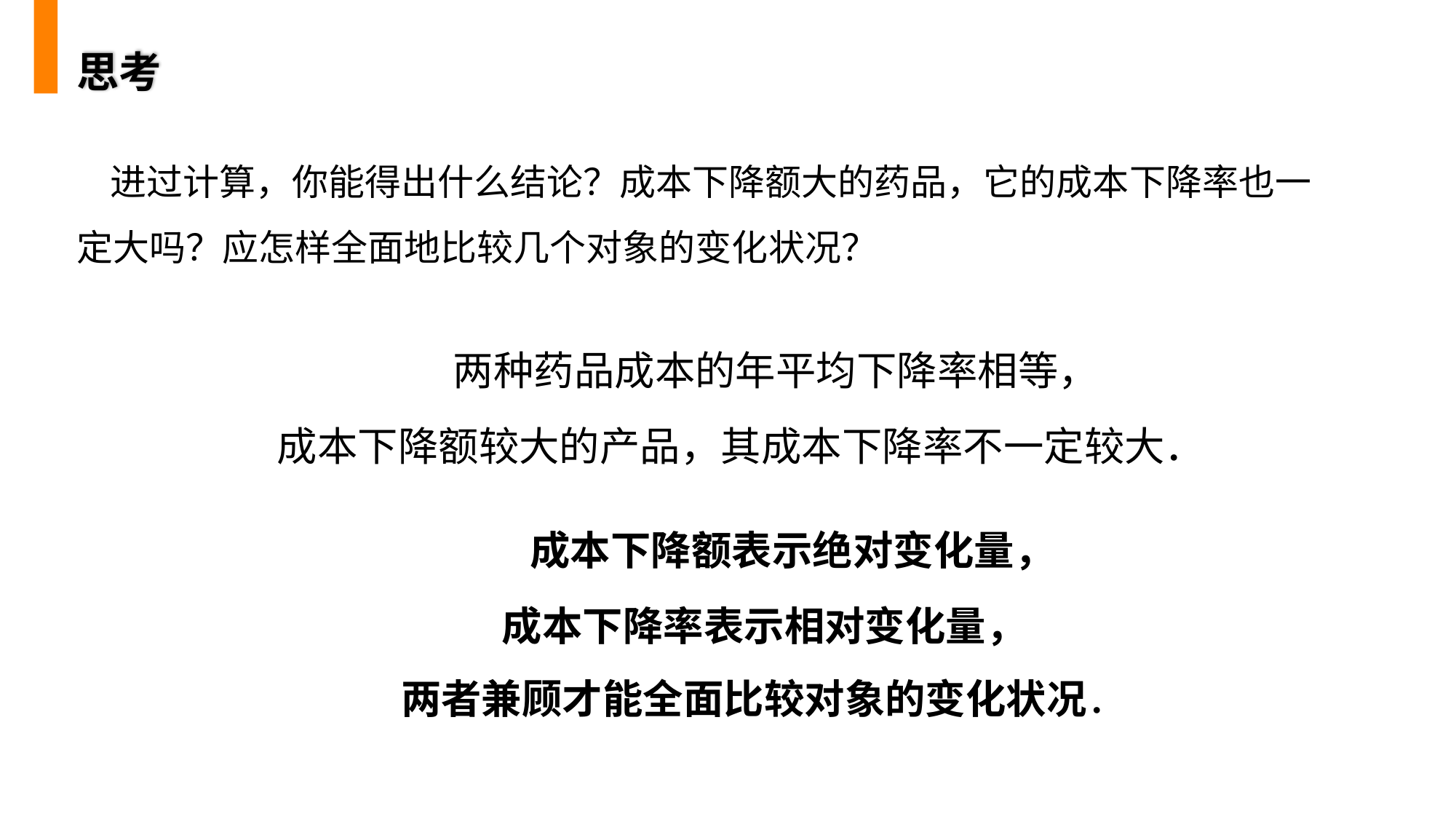

思考
   进过计算，你能得出什么结论？成本下降额大的药品，它的成本下降率也一定大吗？应怎样全面地比较几个对象的变化状况？
　 两种药品成本的年平均下降率相等，
成本下降额较大的产品，其成本下降率不一定较大．
　成本下降额表示绝对变化量，
成本下降率表示相对变化量，
两者兼顾才能全面比较对象的变化状况．